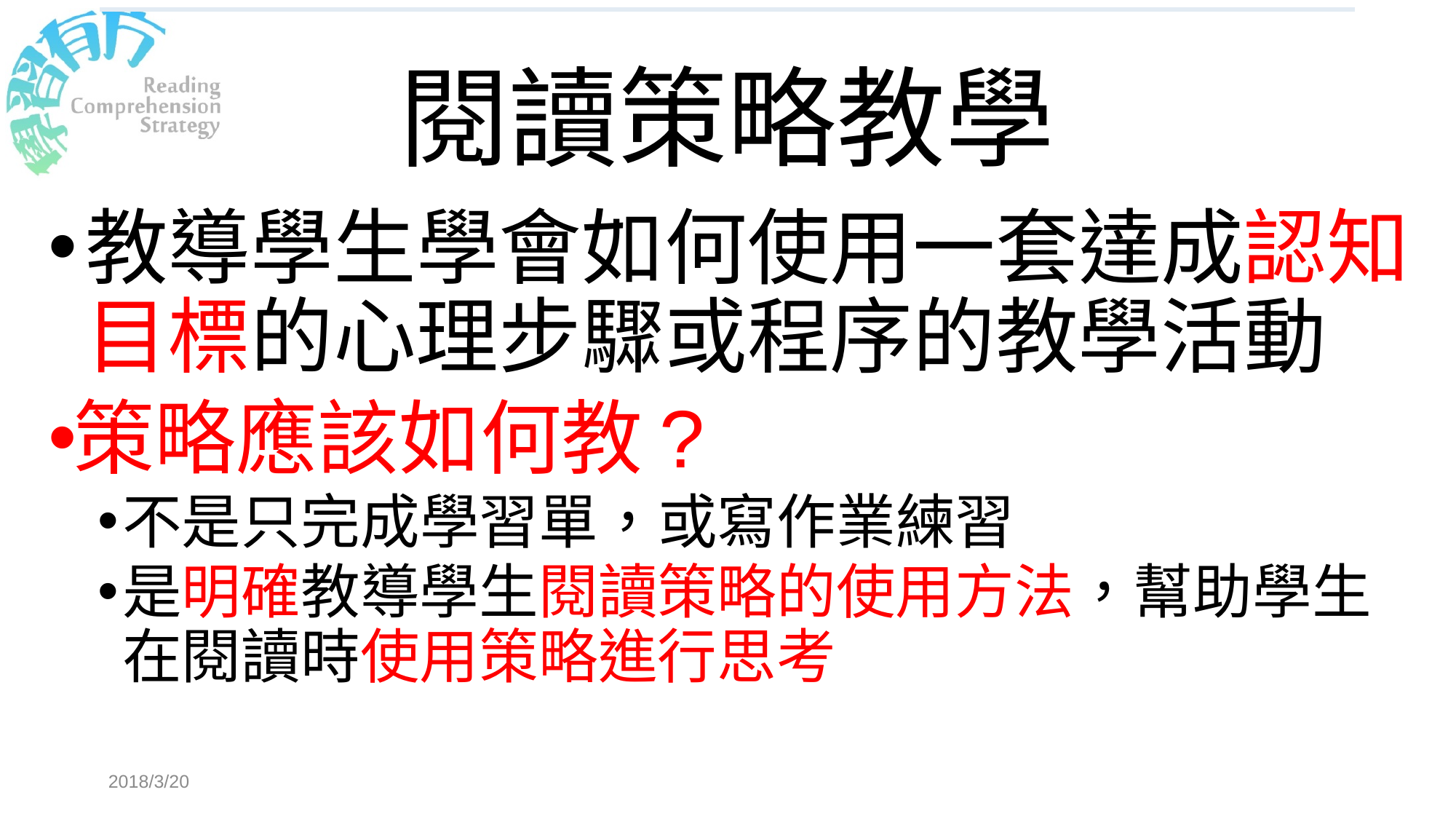

# 閱讀策略教學
教導學生學會如何使用一套達成認知目標的心理步驟或程序的教學活動
策略應該如何教?
不是只完成學習單，或寫作業練習
是明確教導學生閱讀策略的使用方法，幫助學生在閱讀時使用策略進行思考

2018/3/20